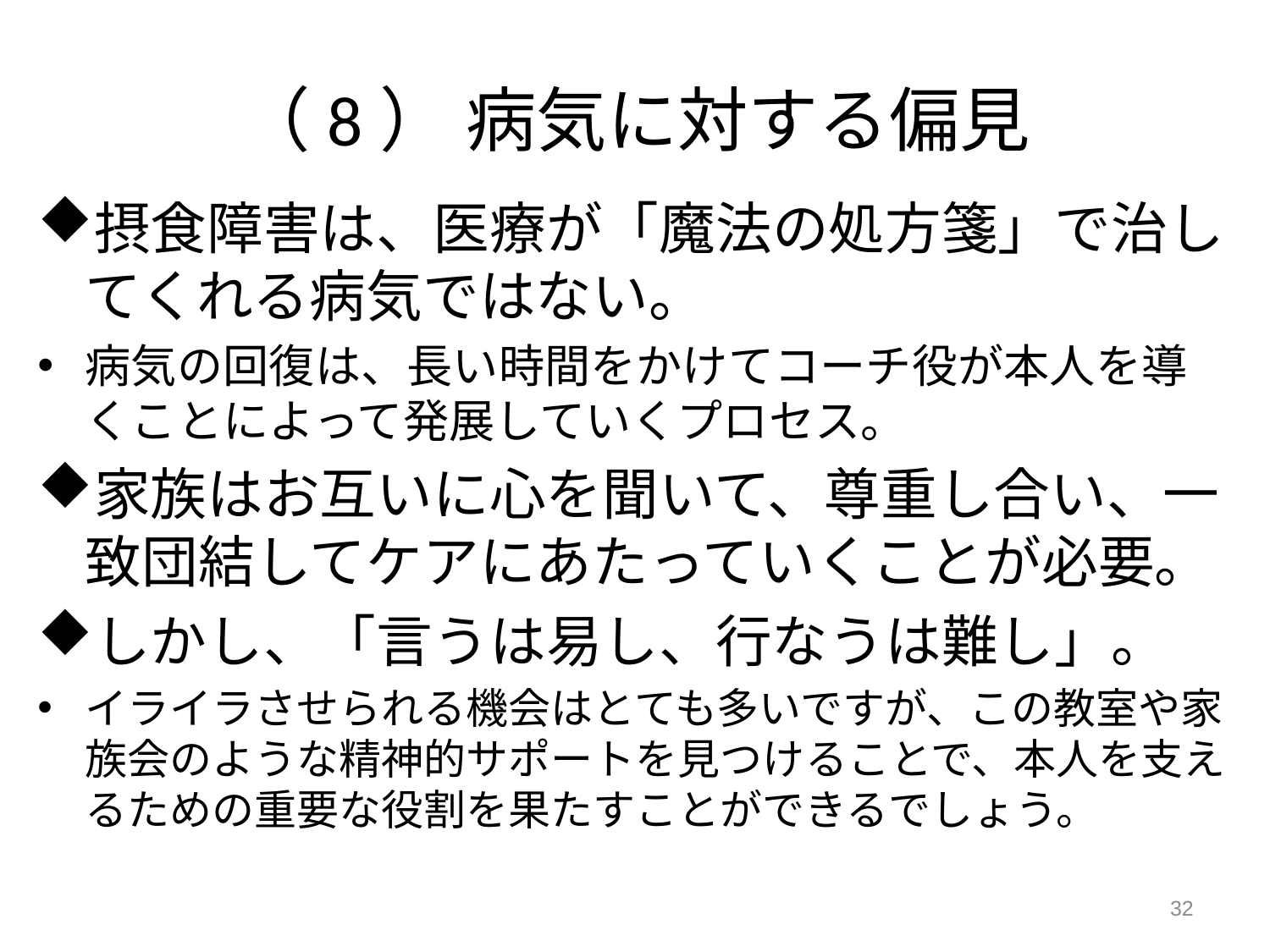

# （8） 病気に対する偏見
摂食障害は、医療が「魔法の処方箋」で治してくれる病気ではない。
病気の回復は、長い時間をかけてコーチ役が本人を導くことによって発展していくプロセス。
家族はお互いに心を聞いて、尊重し合い、一致団結してケアにあたっていくことが必要。
しかし、「言うは易し、行なうは難し」。
イライラさせられる機会はとても多いですが、この教室や家族会のような精神的サポートを見つけることで、本人を支えるための重要な役割を果たすことができるでしょう。
32